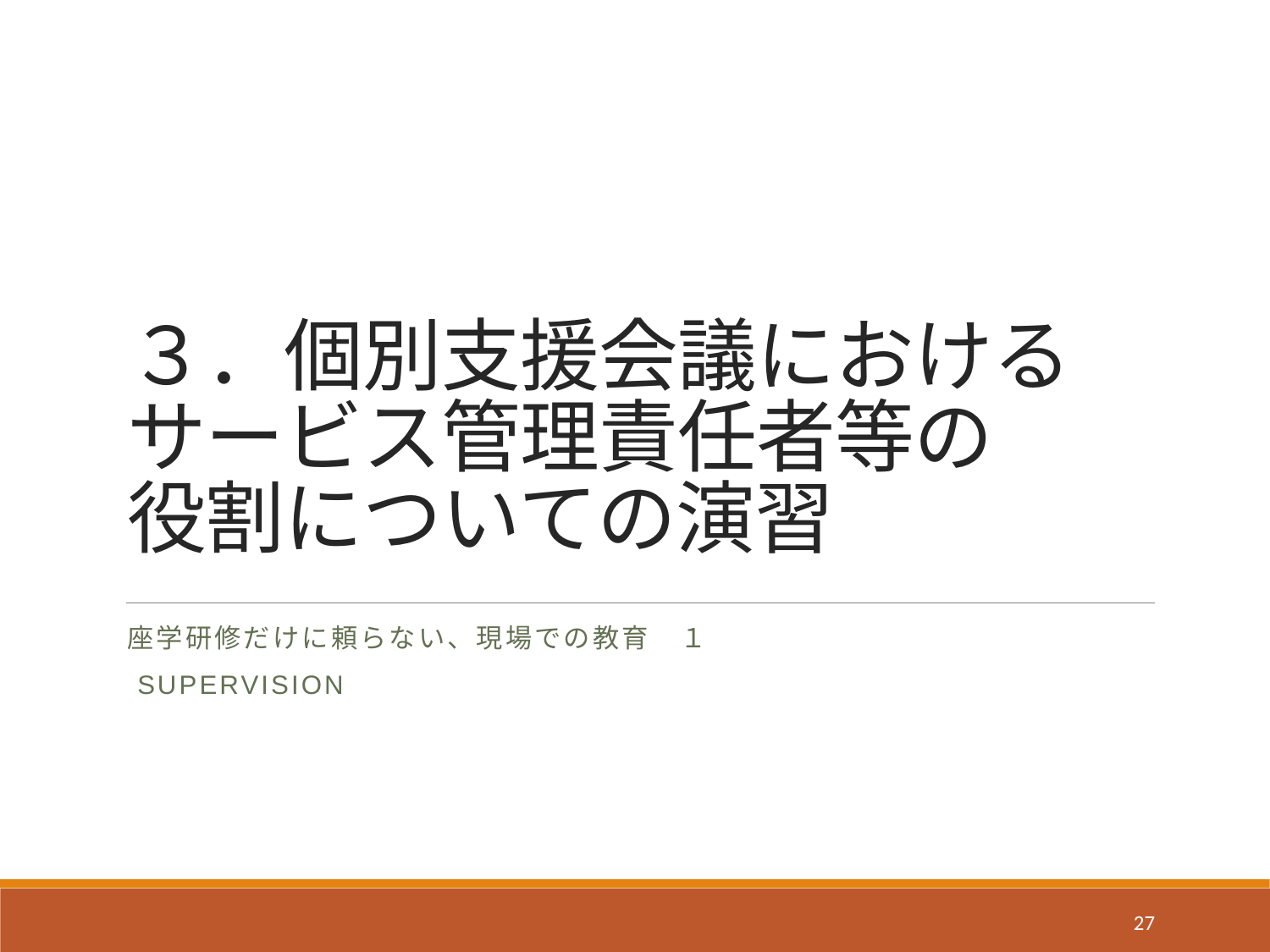

# ３．個別支援会議におけるサービス管理責任者等の 役割についての演習
座学研修だけに頼らない、現場での教育　１
 Supervision
27